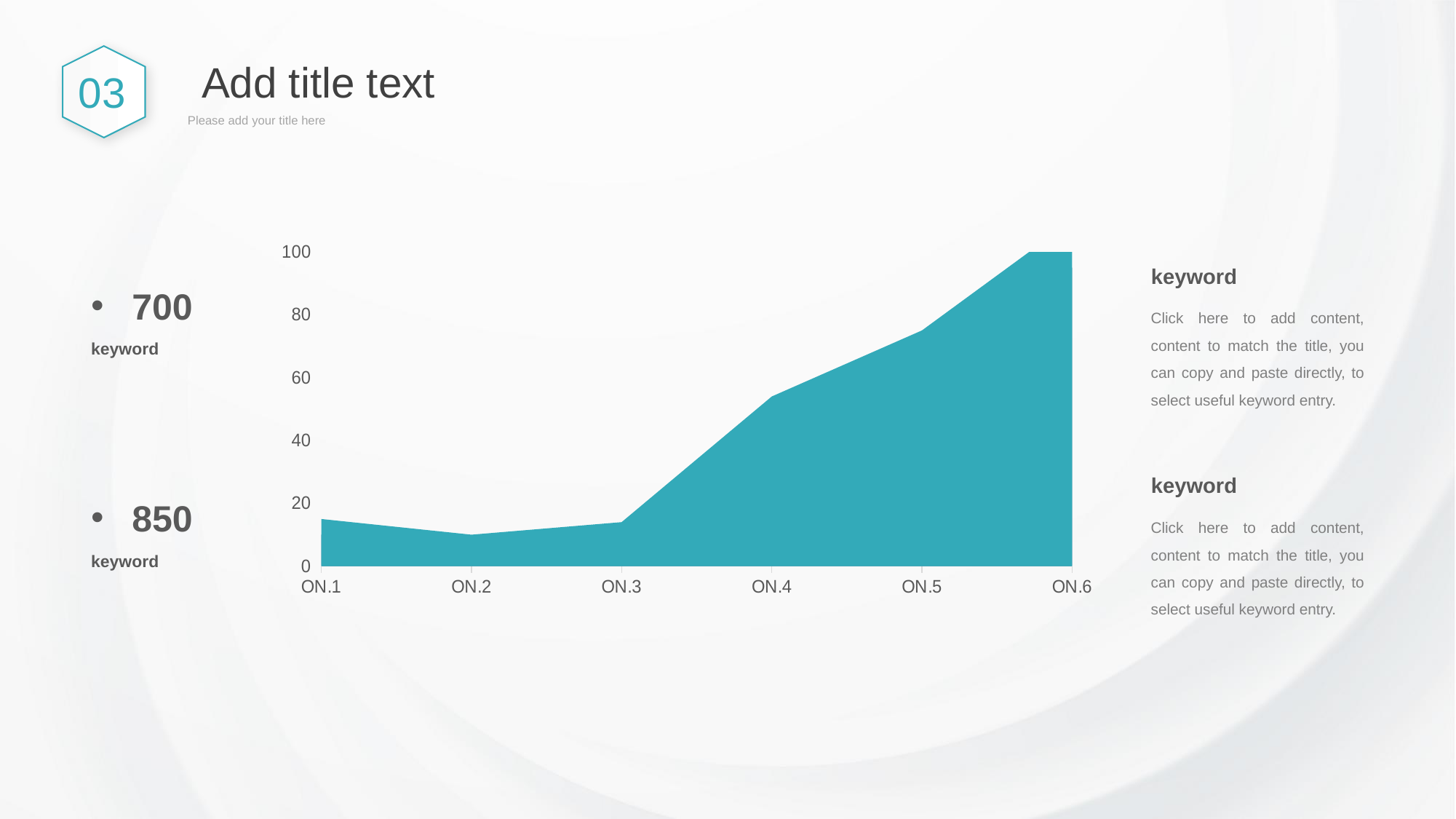

03
Add title text
Please add your title here

### Chart

| Category | 系列 1 | 系列 2 |
|---|---|---|
| ON.1 | 15.0 | 10.0 |
| ON.2 | 10.0 | 5.0 |
| ON.3 | 14.0 | 8.0 |
| ON.4 | 54.0 | 20.0 |
| ON.5 | 75.0 | 68.0 |
| ON.6 | 110.0 | 95.0 |
keyword
700
Click here to add content, content to match the title, you can copy and paste directly, to select useful keyword entry.
keyword
keyword
850
Click here to add content, content to match the title, you can copy and paste directly, to select useful keyword entry.
keyword